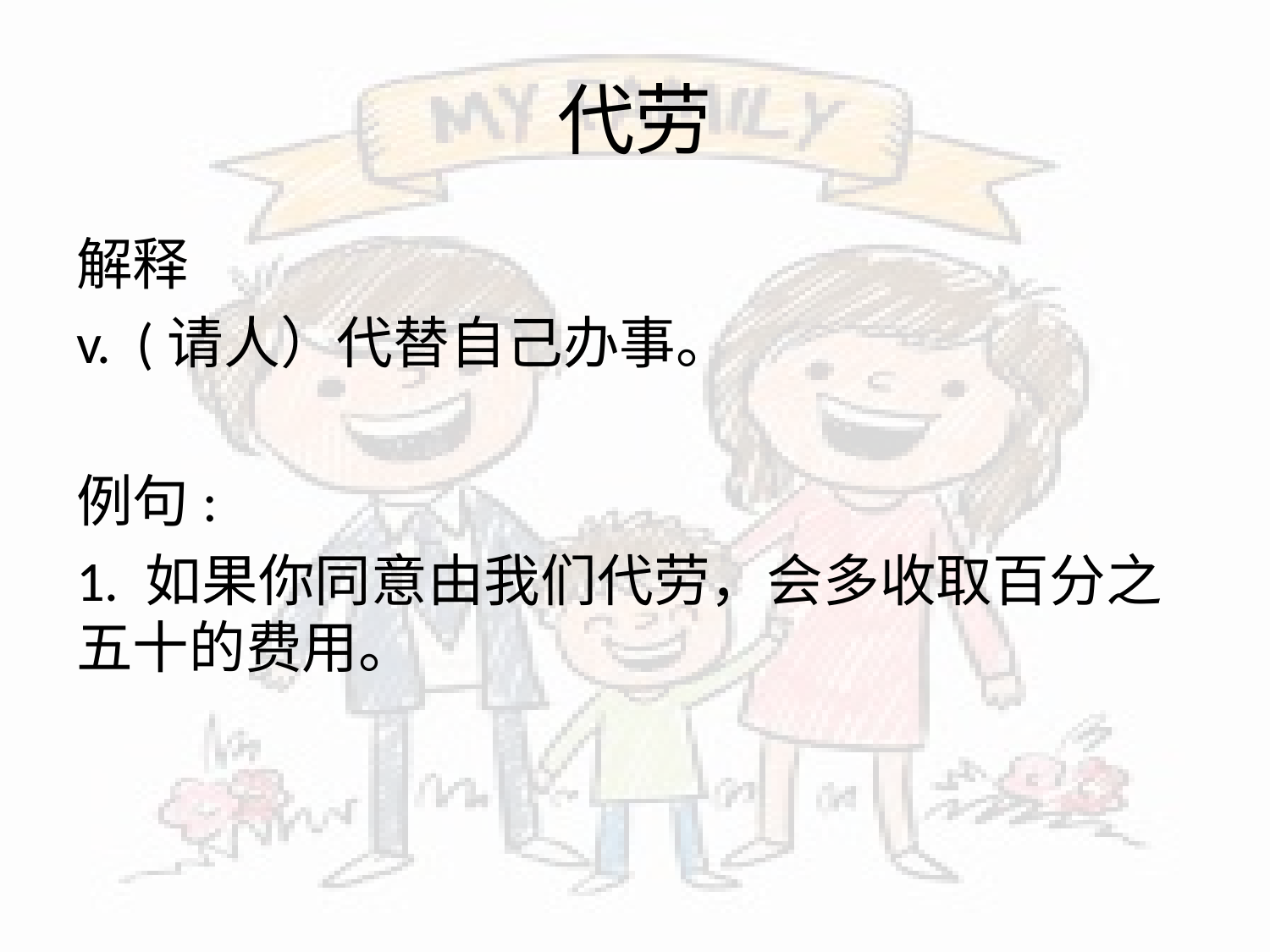

# 代劳
解释
v.  (请人）代替自己办事。

例句:
1. 如果你同意由我们代劳，会多收取百分之五十的费用。